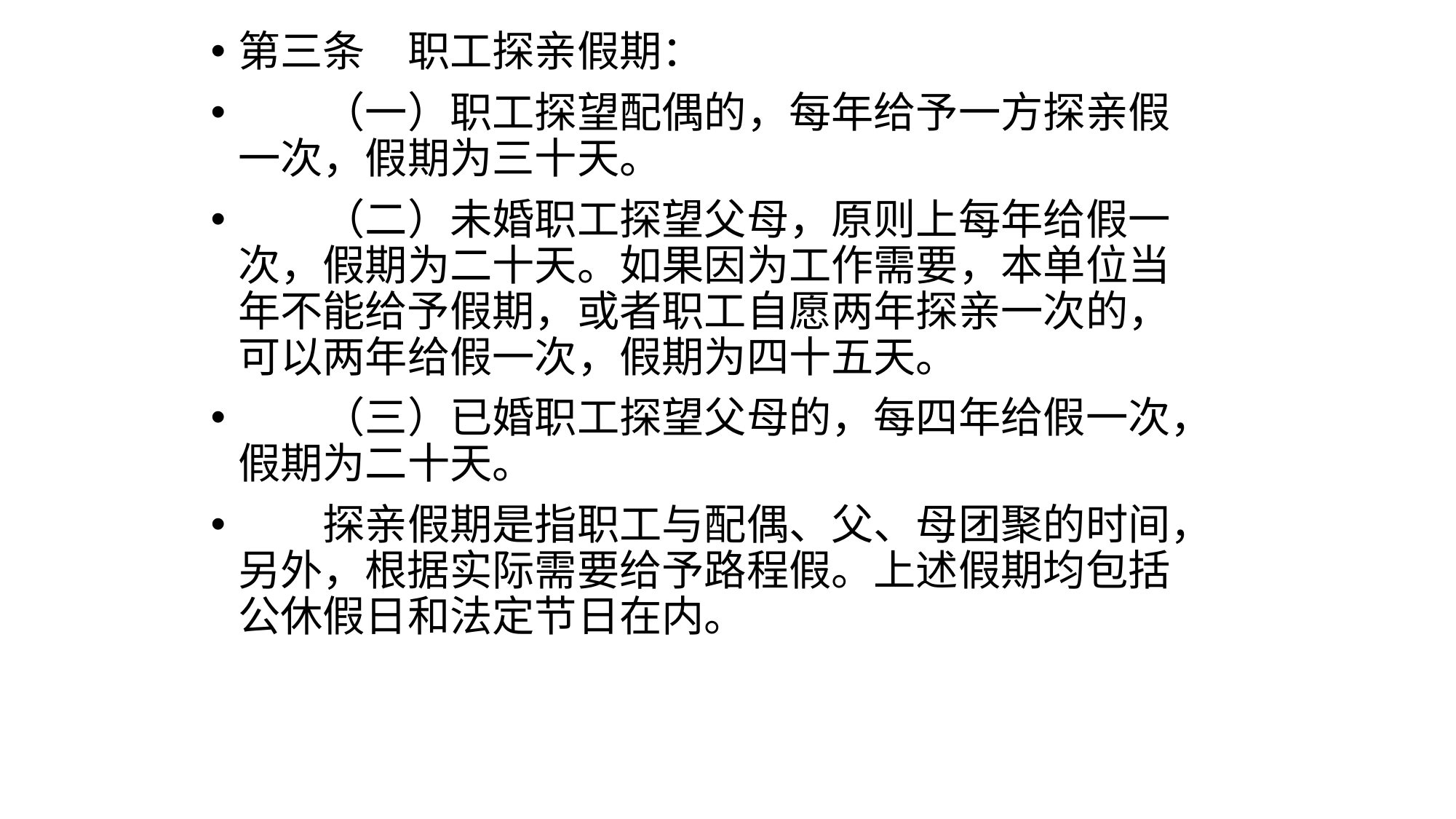

第三条　职工探亲假期：
　　（一）职工探望配偶的，每年给予一方探亲假一次，假期为三十天。
　　（二）未婚职工探望父母，原则上每年给假一次，假期为二十天。如果因为工作需要，本单位当年不能给予假期，或者职工自愿两年探亲一次的，可以两年给假一次，假期为四十五天。
　　（三）已婚职工探望父母的，每四年给假一次，假期为二十天。
　　探亲假期是指职工与配偶、父、母团聚的时间，另外，根据实际需要给予路程假。上述假期均包括公休假日和法定节日在内。